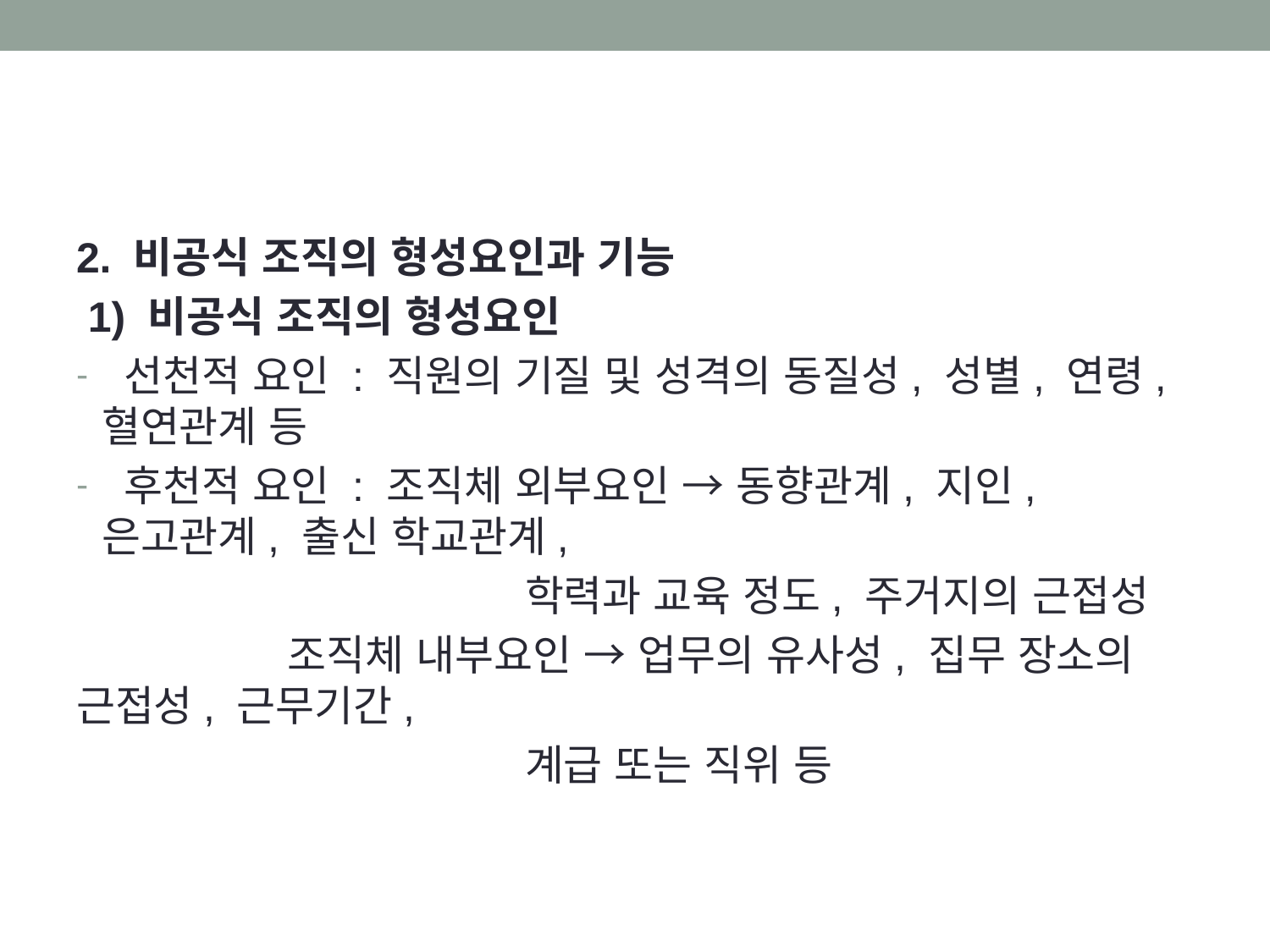

#

2. 비공식 조직의 형성요인과 기능
 1) 비공식 조직의 형성요인
 선천적 요인 : 직원의 기질 및 성격의 동질성, 성별, 연령, 혈연관계 등
 후천적 요인 : 조직체 외부요인 → 동향관계, 지인, 은고관계, 출신 학교관계,
                                     학력과 교육 정도, 주거지의 근접성
                 조직체 내부요인 → 업무의 유사성, 집무 장소의 근접성, 근무기간,
                                     계급 또는 직위 등